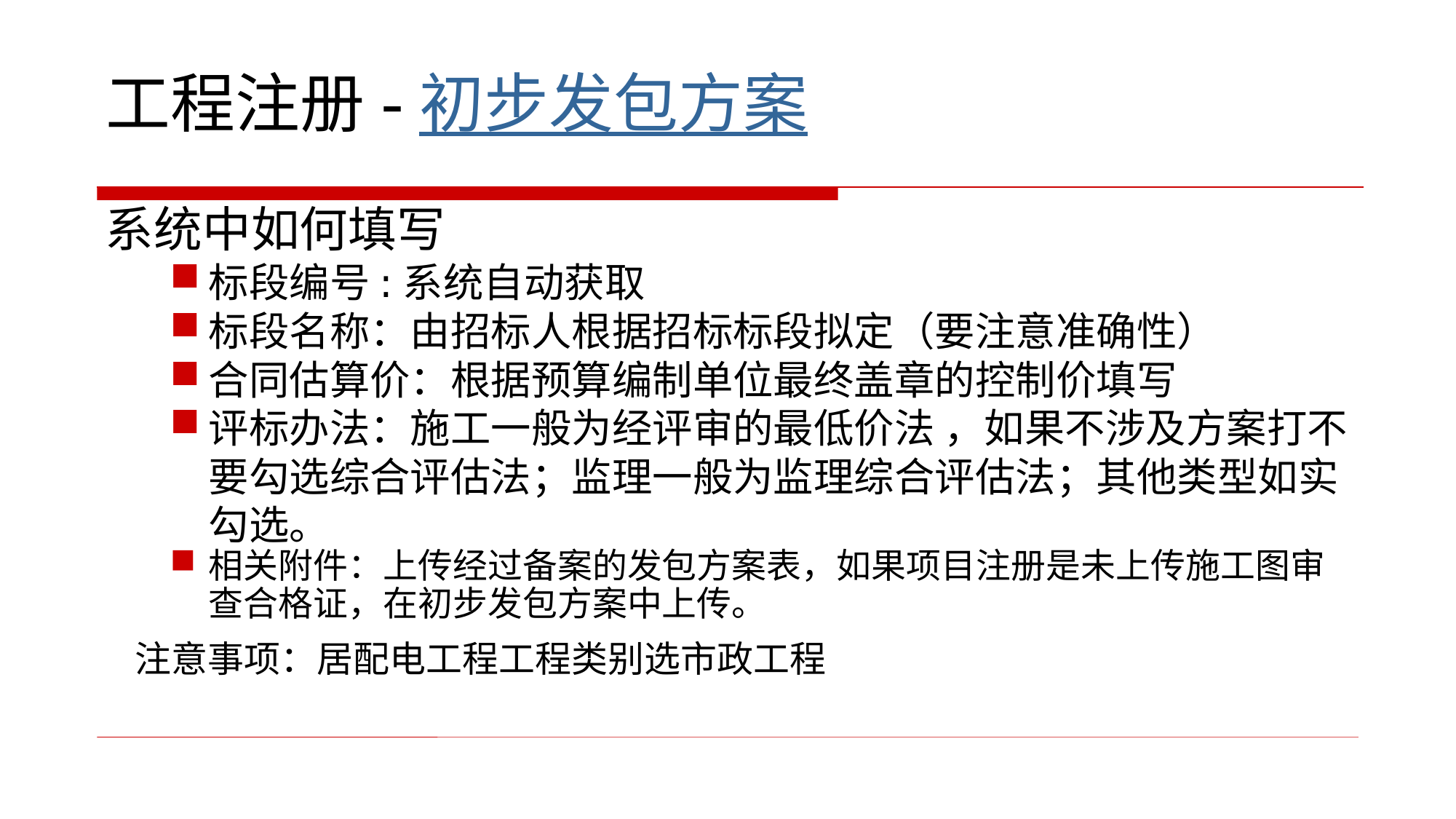

工程注册-初步发包方案
系统中如何填写
标段编号:系统自动获取
标段名称：由招标人根据招标标段拟定（要注意准确性）
合同估算价：根据预算编制单位最终盖章的控制价填写
评标办法：施工一般为经评审的最低价法 ，如果不涉及方案打不要勾选综合评估法；监理一般为监理综合评估法；其他类型如实勾选。
相关附件：上传经过备案的发包方案表，如果项目注册是未上传施工图审查合格证，在初步发包方案中上传。
  注意事项：居配电工程工程类别选市政工程